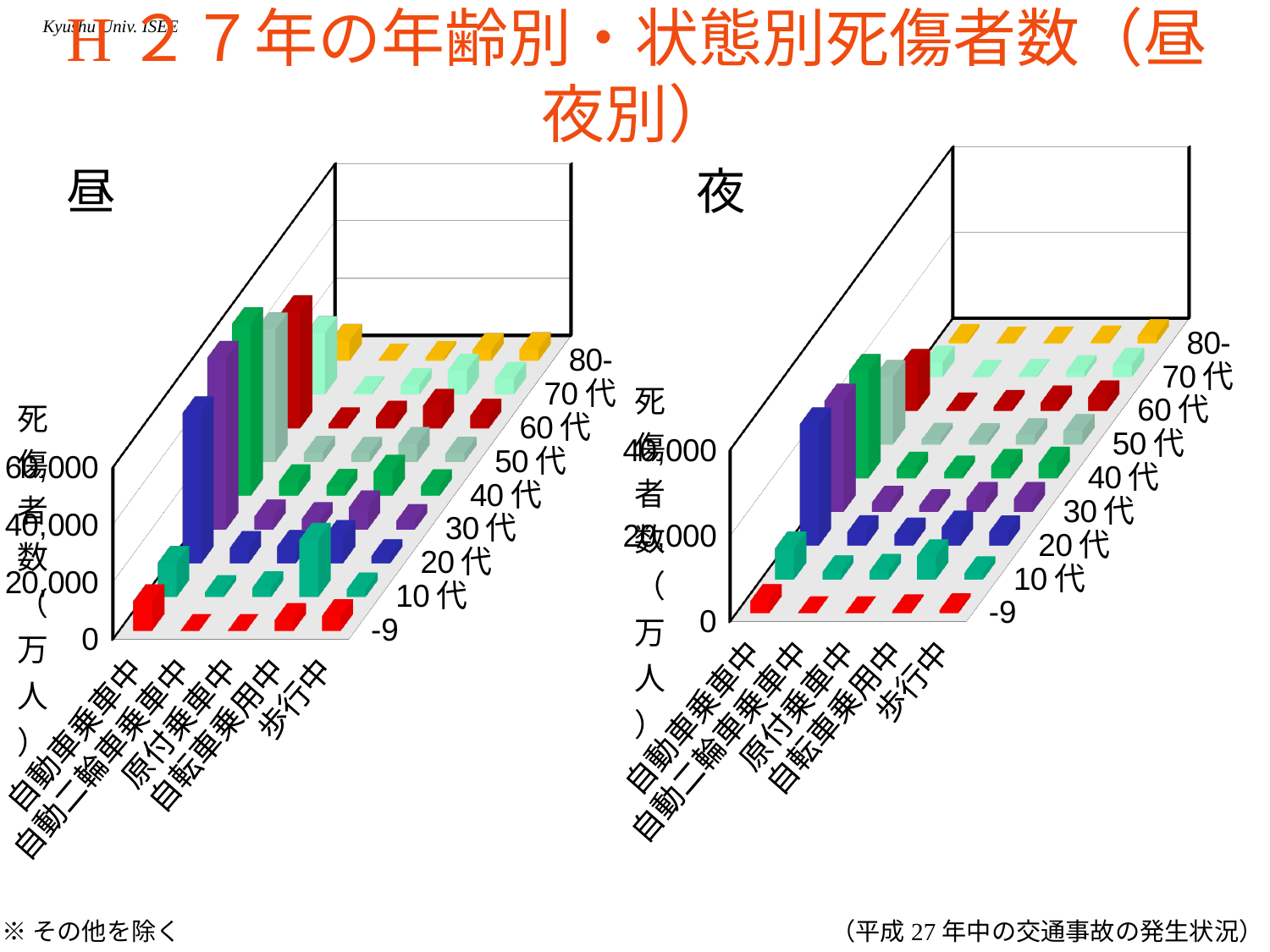

# H２７年の年齢別・状態別死傷者数（昼夜別）

[unsupported chart]

[unsupported chart]

昼
夜
※その他を除く
（平成27年中の交通事故の発生状況）